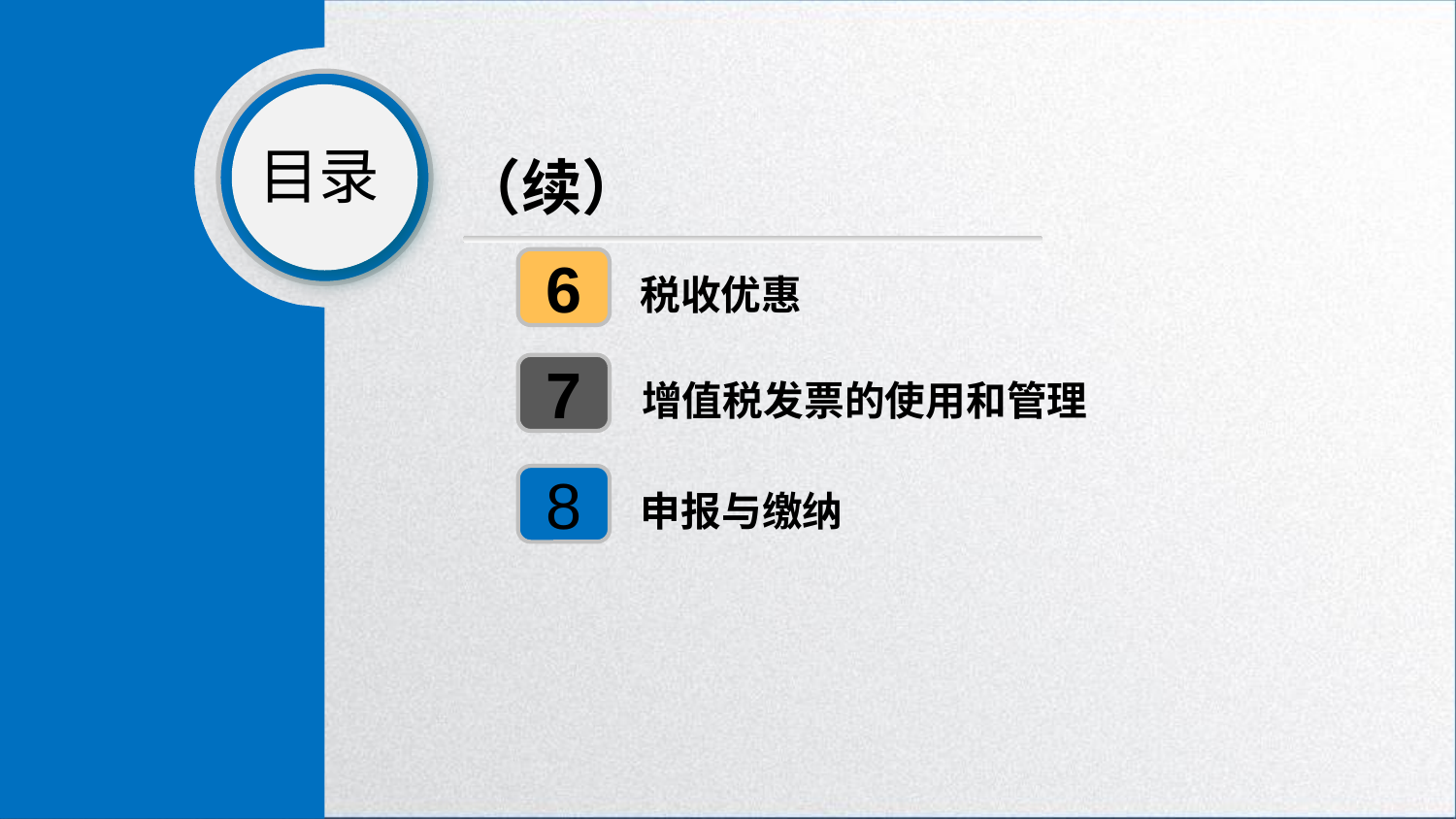

目录
（续）

6
税收优惠
7
增值税发票的使用和管理
8
申报与缴纳